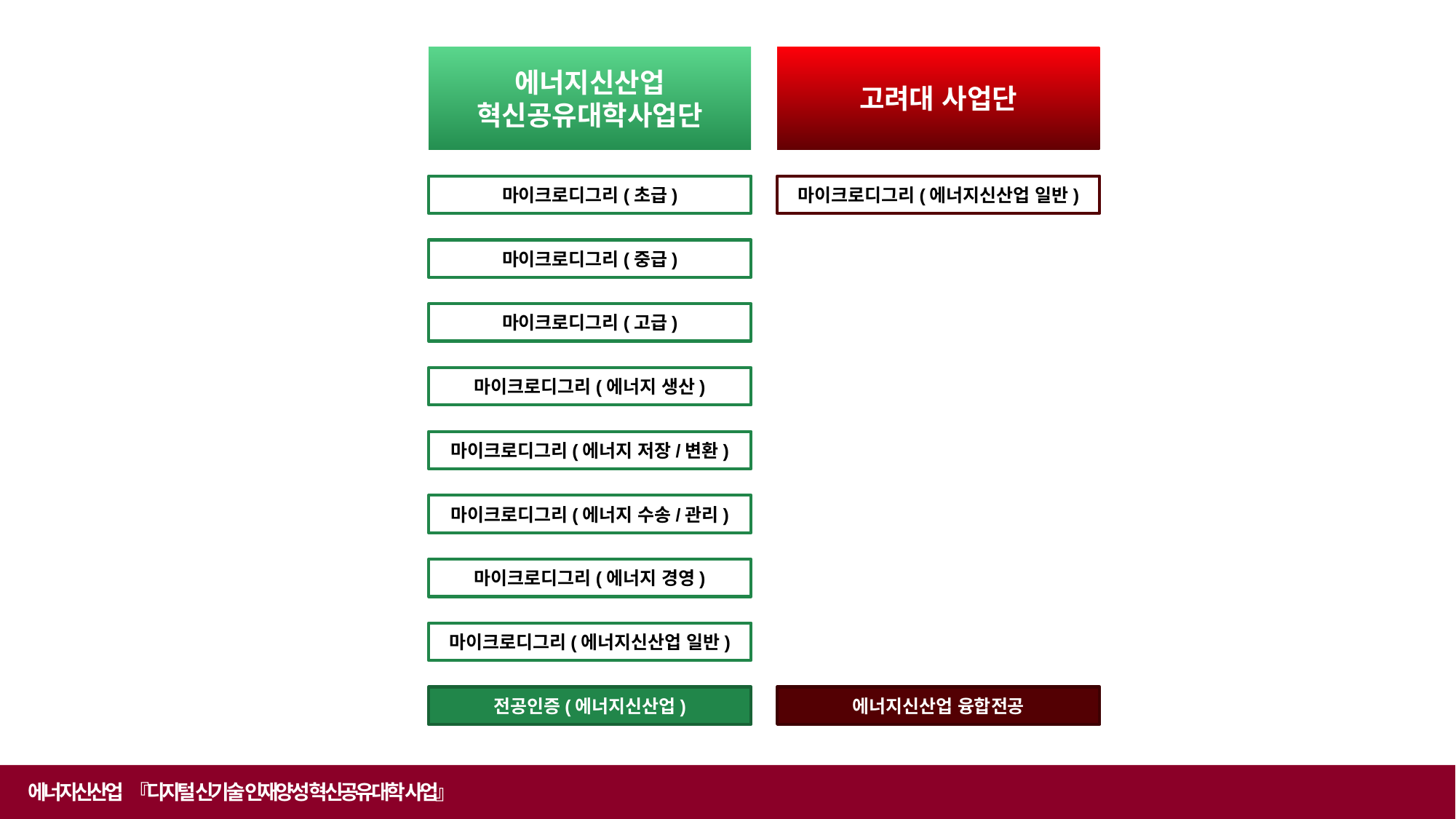

고려대 사업단
에너지신산업
혁신공유대학사업단
마이크로디그리(에너지신산업 일반)
마이크로디그리(초급)
마이크로디그리(중급)
마이크로디그리(고급)
마이크로디그리(에너지 생산)
마이크로디그리(에너지 저장/변환)
마이크로디그리(에너지 수송/관리)
마이크로디그리(에너지 경영)
마이크로디그리(에너지신산업 일반)
에너지신산업 융합전공
전공인증(에너지신산업)